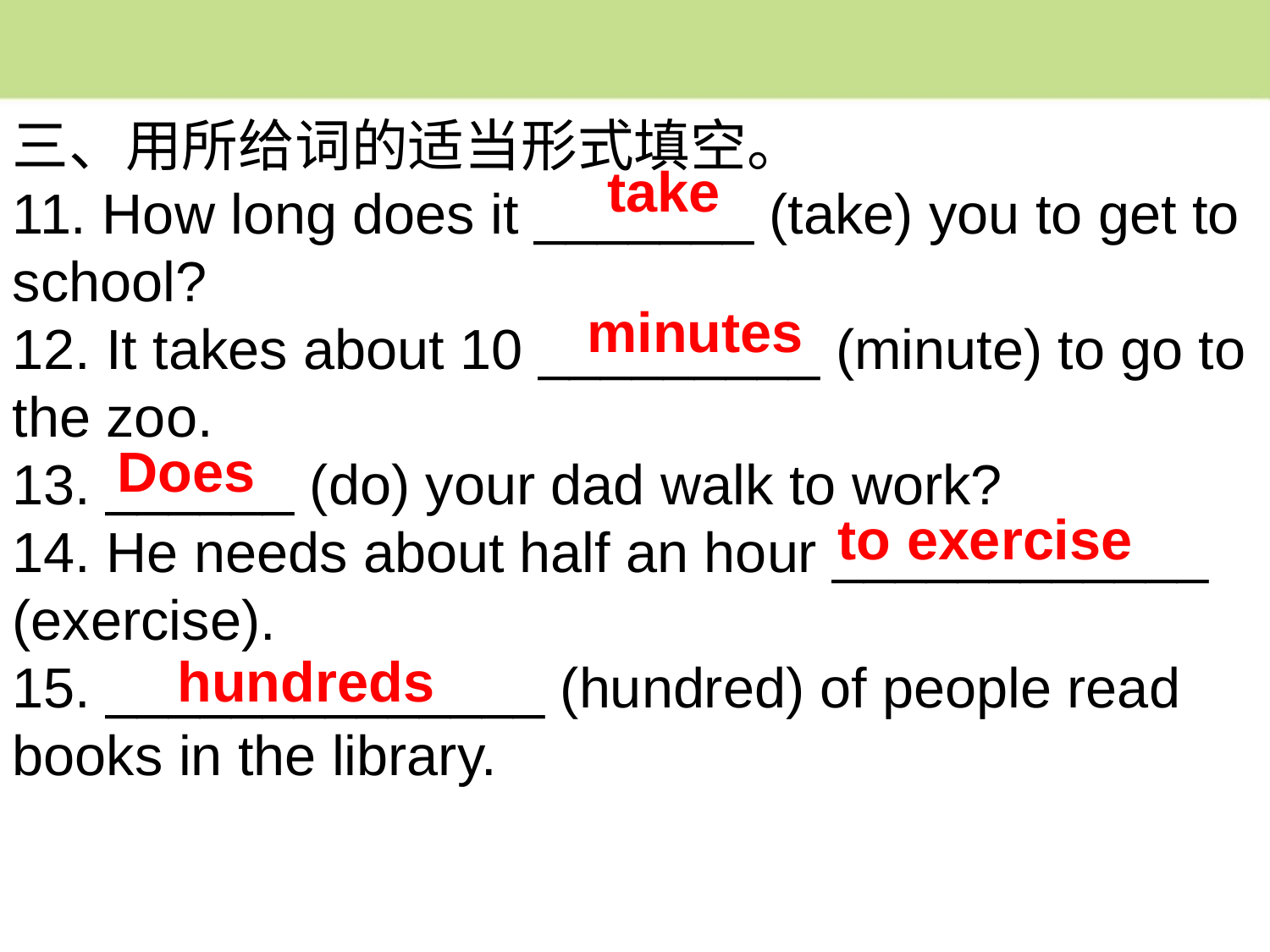

三、用所给词的适当形式填空。
11. How long does it _______ (take) you to get to school?
12. It takes about 10 _________ (minute) to go to the zoo.
13. ______ (do) your dad walk to work?
14. He needs about half an hour ____________ (exercise).
15. ______________ (hundred) of people read books in the library.
take
minutes
Does
to exercise
hundreds